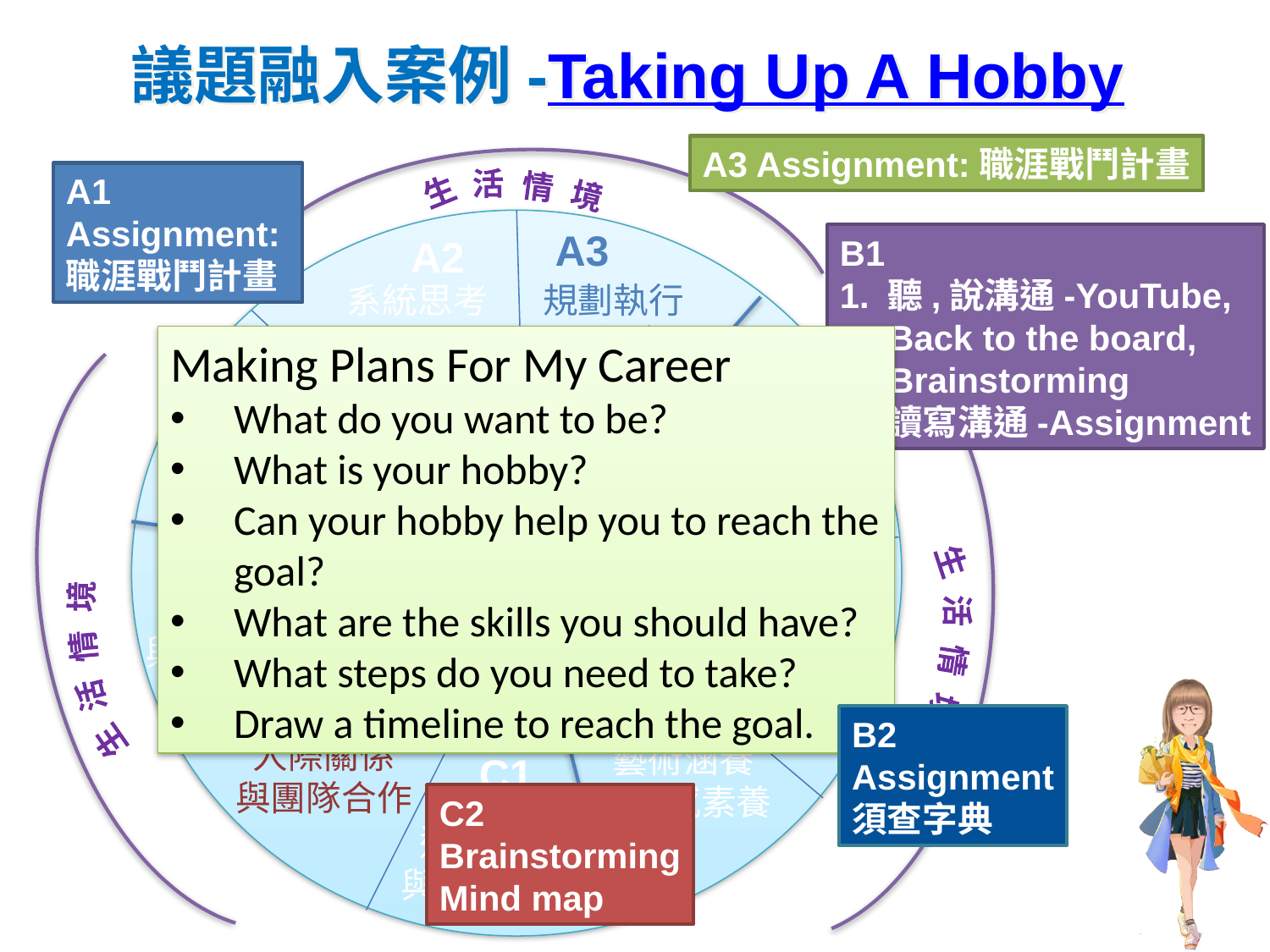

# 議題融入案例-Taking Up A Hobby
A3 Assignment:職涯戰鬥計畫

生  活  情  境

生  活  情  境

生  活  情  境
A1
Assignment:
職涯戰鬥計畫

A3
規劃執行
與創新應變
A2
系統思考
與解決問題
B1
1. 聽,說溝通-YouTube,
     Back to the board,
     Brainstorming
2. 讀寫溝通-Assignment

Making Plans For My Career
What do you want to be?
What is your hobby?
Can your hobby help you to reach the goal?
What are the skills you should have?
What steps do you need to take?
Draw a timeline to reach the goal.
A1
身心素質
與自我精進
B1
符號運用
與溝通表達
自主行動
終身
學習者
C3
多元文化
與國際理解
B2
科技資訊
與媒體素養
溝通互動
社會參與
C2
人際關係
與團隊合作
B2
Assignment
須查字典
藝術涵養
與美感素養
C1
C2
Brainstorming
Mind map
道德實踐
與公民意識
B3